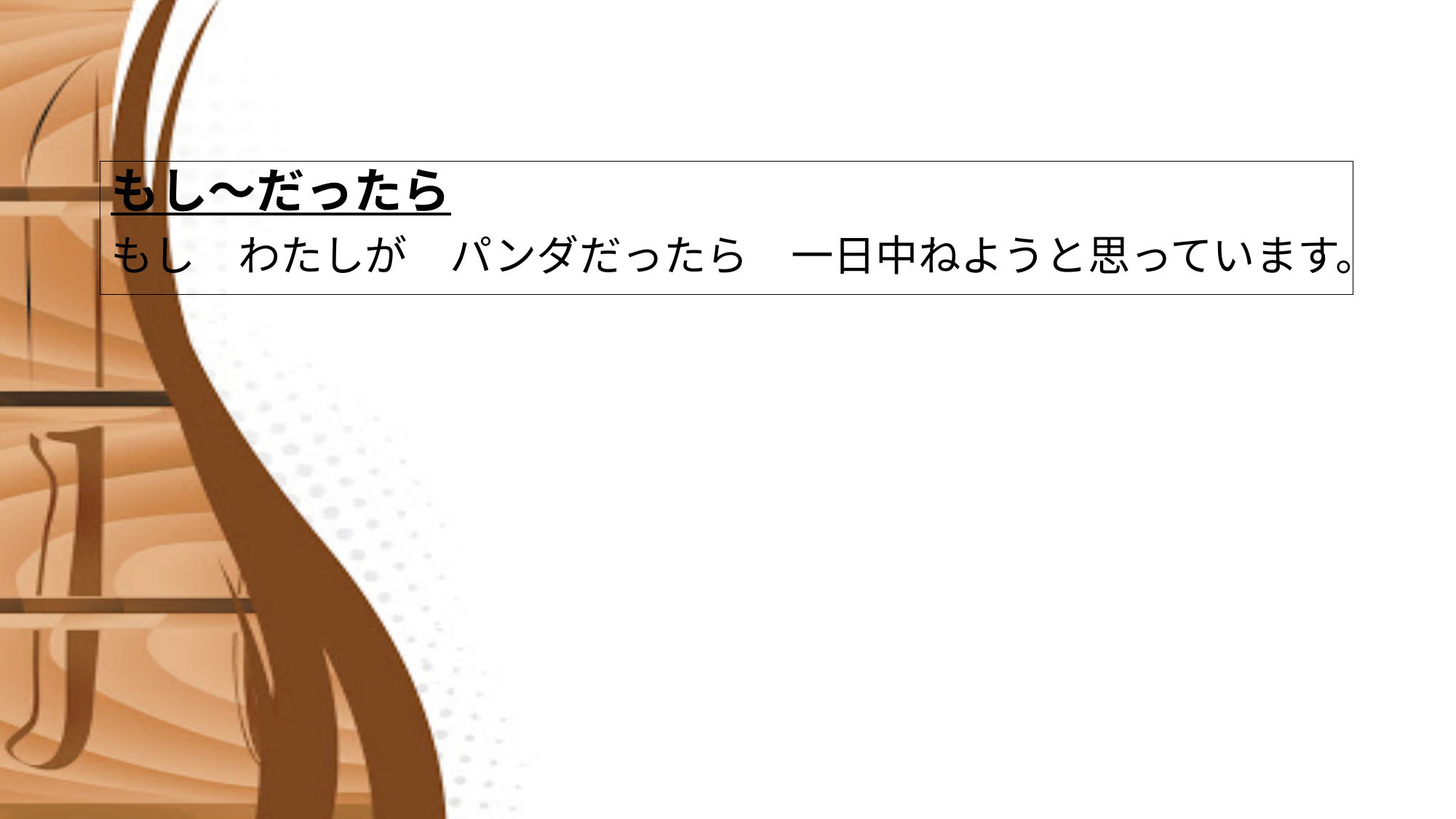

もし～だったら
もし　わたしが　パンダだったら　一日中ねようと思っています。